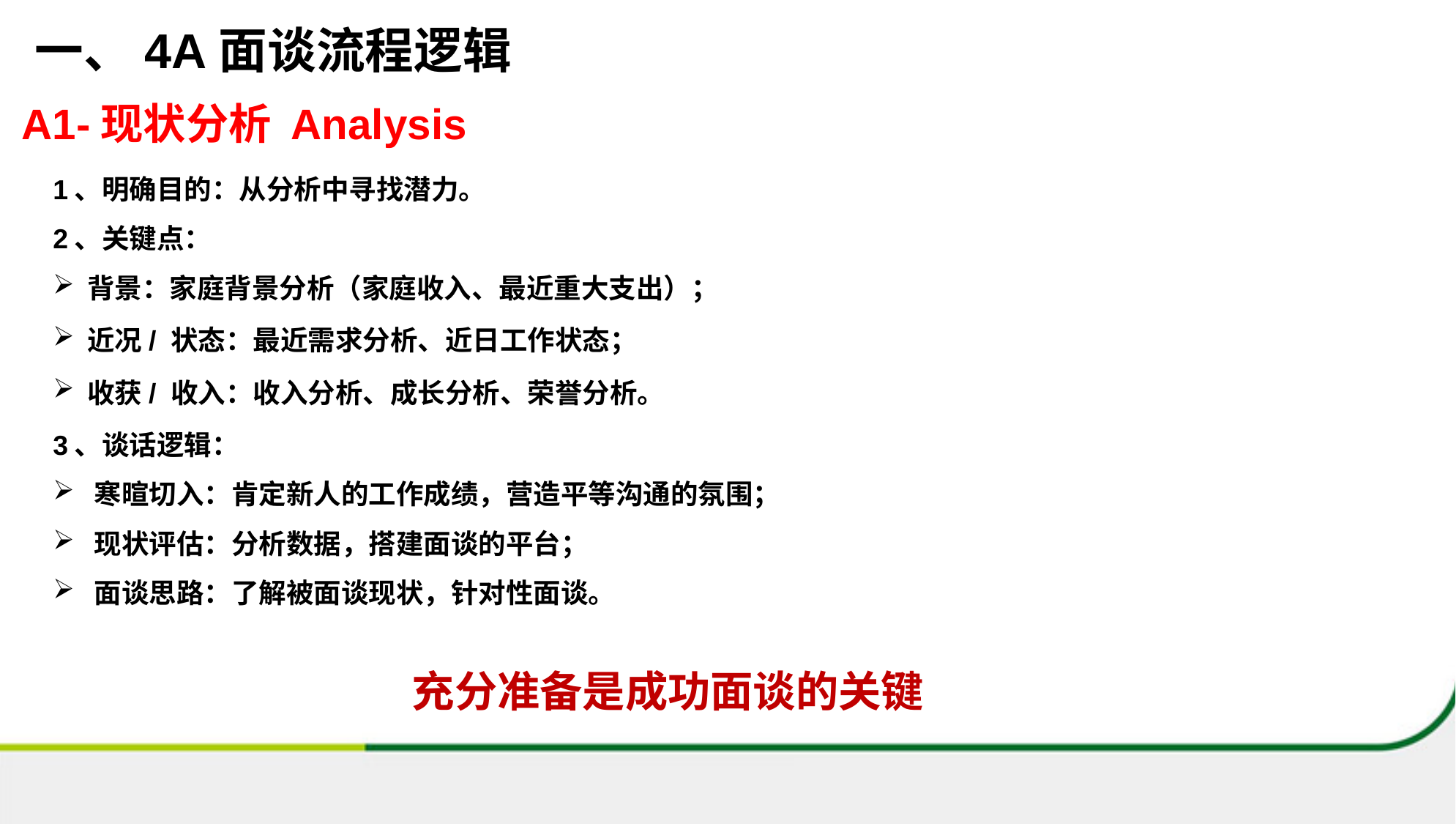

一、4A面谈流程逻辑
A1-现状分析 Analysis
1、明确目的：从分析中寻找潜力。
2、关键点：
背景：家庭背景分析（家庭收入、最近重大支出）；
近况/ 状态：最近需求分析、近日工作状态；
收获/ 收入：收入分析、成长分析、荣誉分析。
3、谈话逻辑：
寒暄切入：肯定新人的工作成绩，营造平等沟通的氛围；
现状评估：分析数据，搭建面谈的平台；
面谈思路：了解被面谈现状，针对性面谈。

充分准备是成功面谈的关键